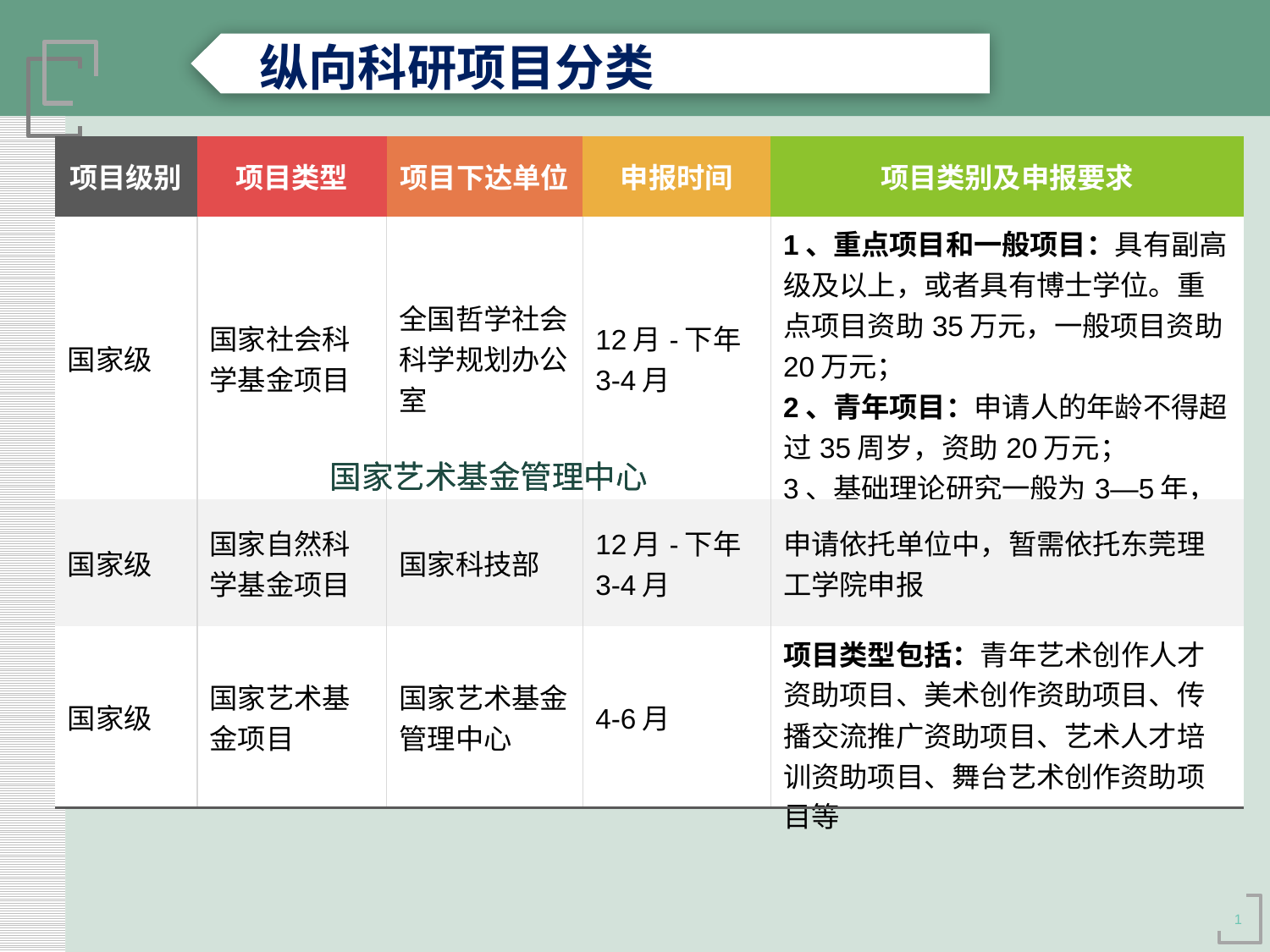

纵向科研项目分类
| 项目级别 | 项目类型 | 项目下达单位 | 申报时间 | 项目类别及申报要求 |
| --- | --- | --- | --- | --- |
| 国家级 | 国家社会科学基金项目 | 全国哲学社会科学规划办公室 | 12月-下年3-4月 | 1、重点项目和一般项目：具有副高级及以上，或者具有博士学位。重点项目资助35万元，一般项目资助20万元； 2、青年项目：申请人的年龄不得超过35周岁，资助20万元； 3、基础理论研究一般为3—5年，应用对策研究一般为2—3年。 |
| 国家级 | 国家自然科学基金项目 | 国家科技部 | 12月-下年3-4月 | 申请依托单位中，暂需依托东莞理工学院申报 |
| 国家级 | 国家艺术基金项目 | 国家艺术基金管理中心 | 4-6月 | 项目类型包括：青年艺术创作人才资助项目、美术创作资助项目、传播交流推广资助项目、艺术人才培训资助项目、舞台艺术创作资助项目等 |
国家艺术基金管理中心
国家艺术基金管理中心